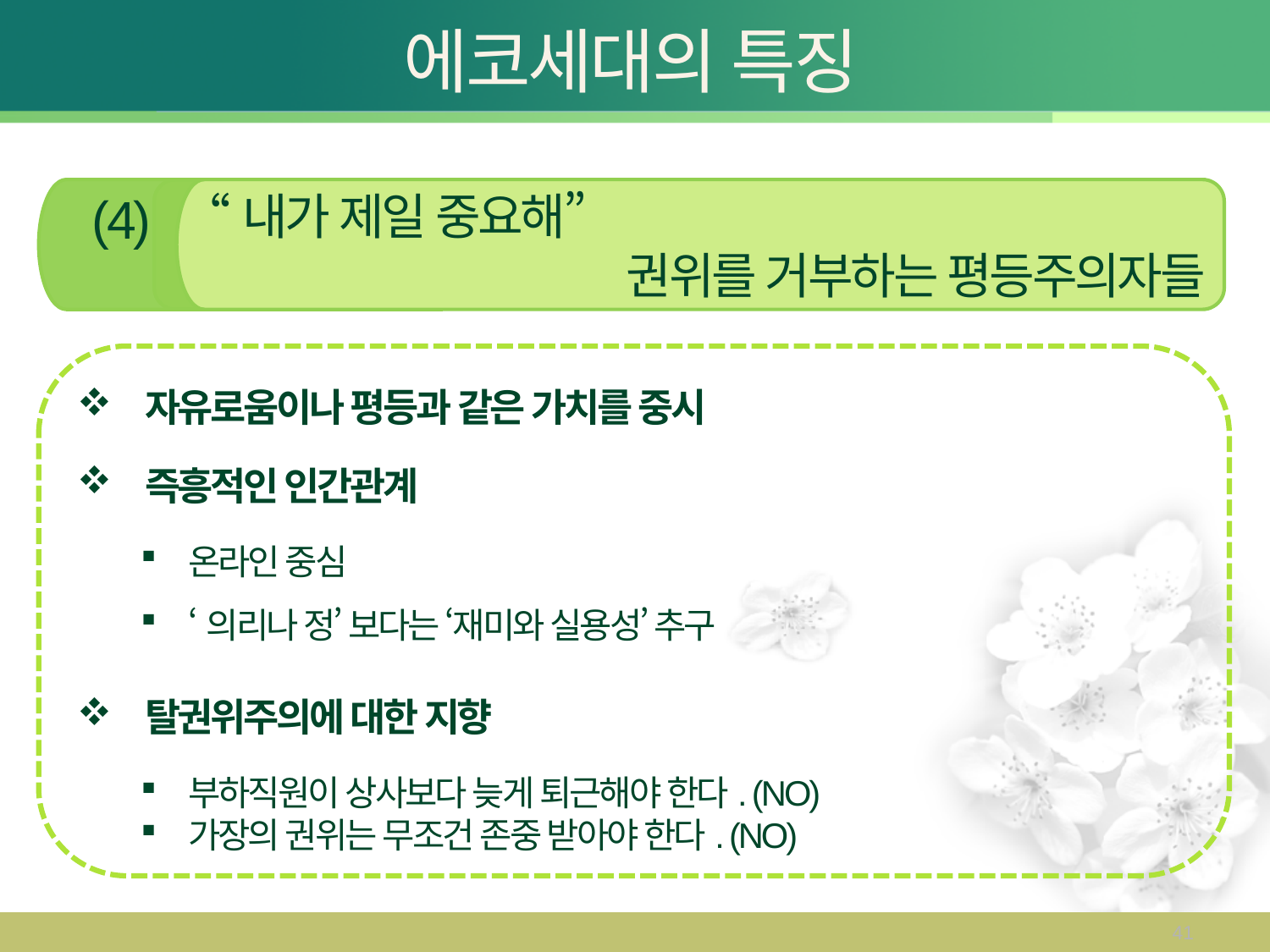

# 에코세대의 특징
(4)
 “내가 제일 중요해”
권위를 거부하는 평등주의자들
 자유로움이나 평등과 같은 가치를 중시
 즉흥적인 인간관계

온라인 중심
‘의리나 정’ 보다는 ‘재미와 실용성’ 추구

 탈권위주의에 대한 지향

부하직원이 상사보다 늦게 퇴근해야 한다. (NO)
가장의 권위는 무조건 존중 받아야 한다. (NO)
41